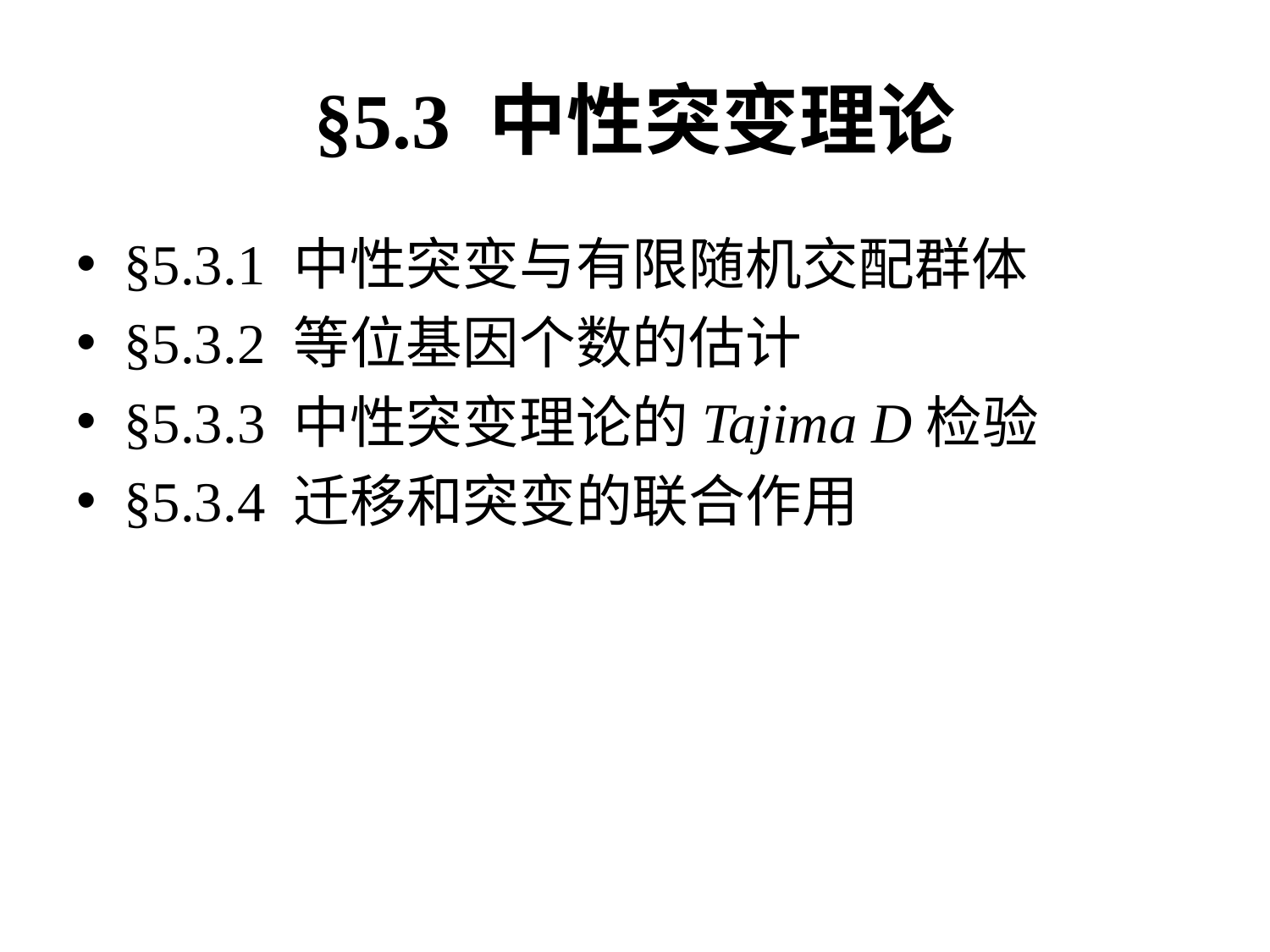

# §5.3 中性突变理论
§5.3.1 中性突变与有限随机交配群体
§5.3.2 等位基因个数的估计
§5.3.3 中性突变理论的Tajima D检验
§5.3.4 迁移和突变的联合作用